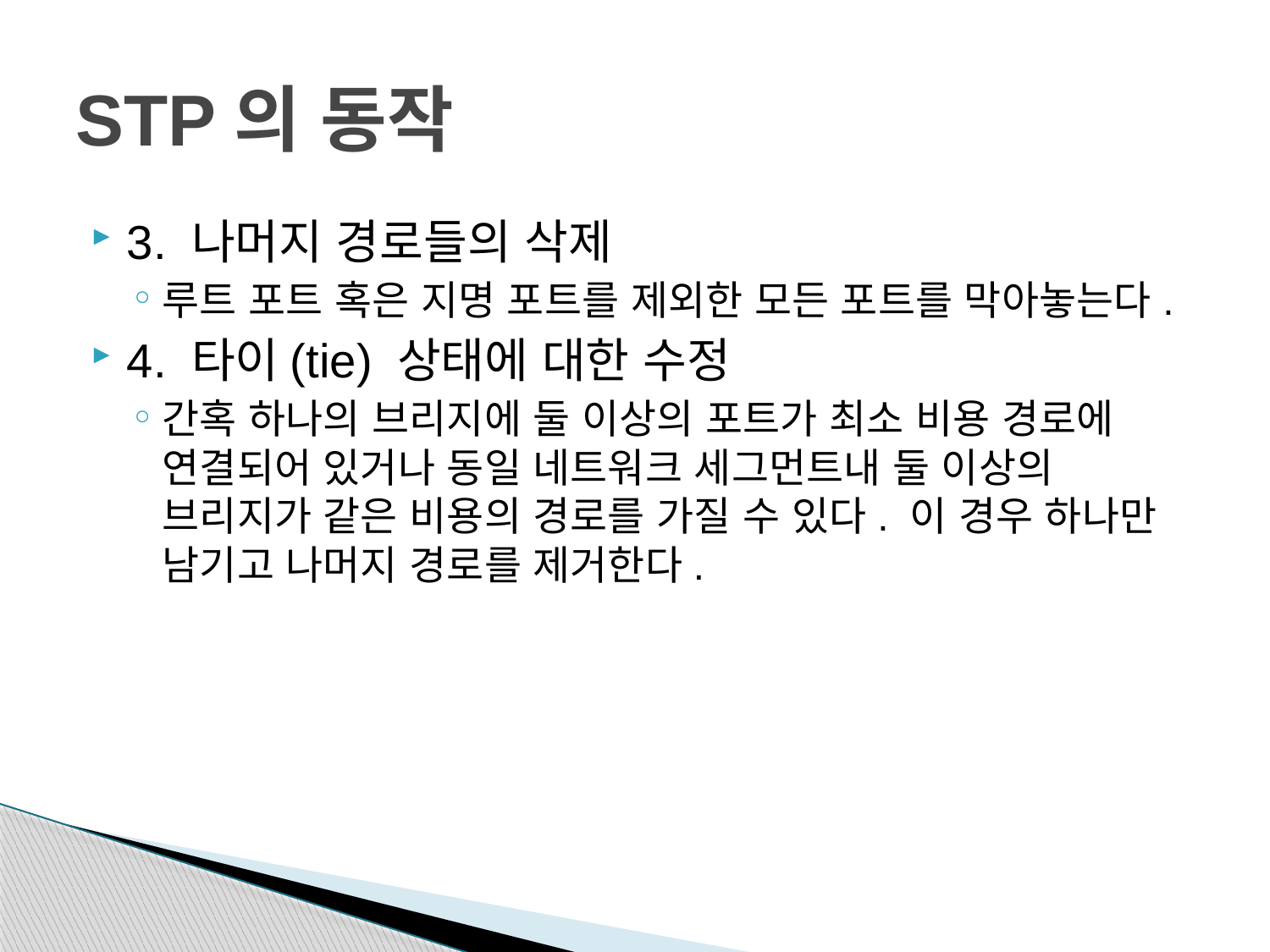

# STP의 동작
3. 나머지 경로들의 삭제
루트 포트 혹은 지명 포트를 제외한 모든 포트를 막아놓는다.
4. 타이(tie) 상태에 대한 수정
간혹 하나의 브리지에 둘 이상의 포트가 최소 비용 경로에 연결되어 있거나 동일 네트워크 세그먼트내 둘 이상의 브리지가 같은 비용의 경로를 가질 수 있다. 이 경우 하나만 남기고 나머지 경로를 제거한다.